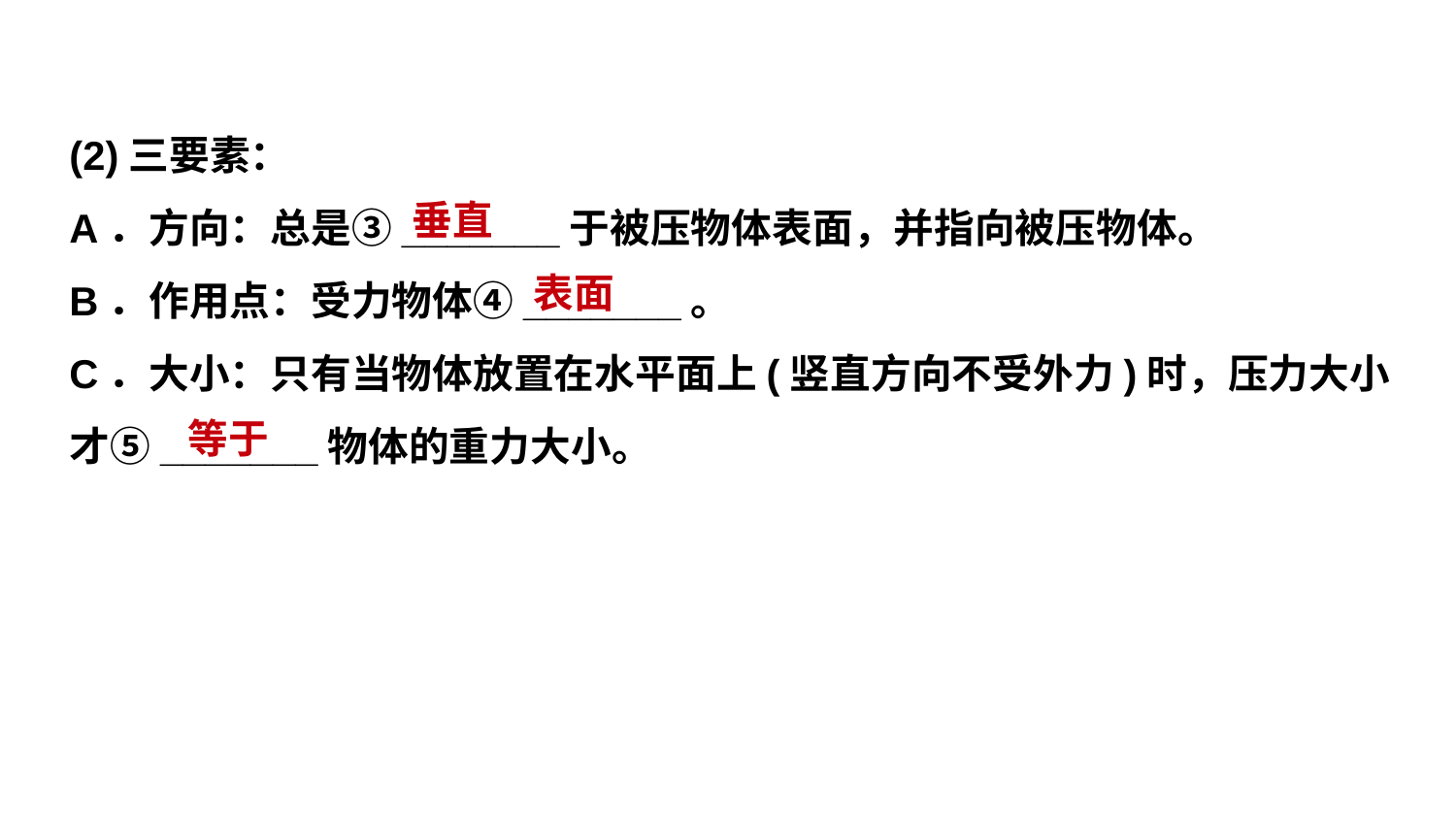

(2)三要素：
A．方向：总是③_______于被压物体表面，并指向被压物体。
B．作用点：受力物体④_______。
C．大小：只有当物体放置在水平面上(竖直方向不受外力)时，压力大小
才⑤_______物体的重力大小。
 垂直
 表面
 等于